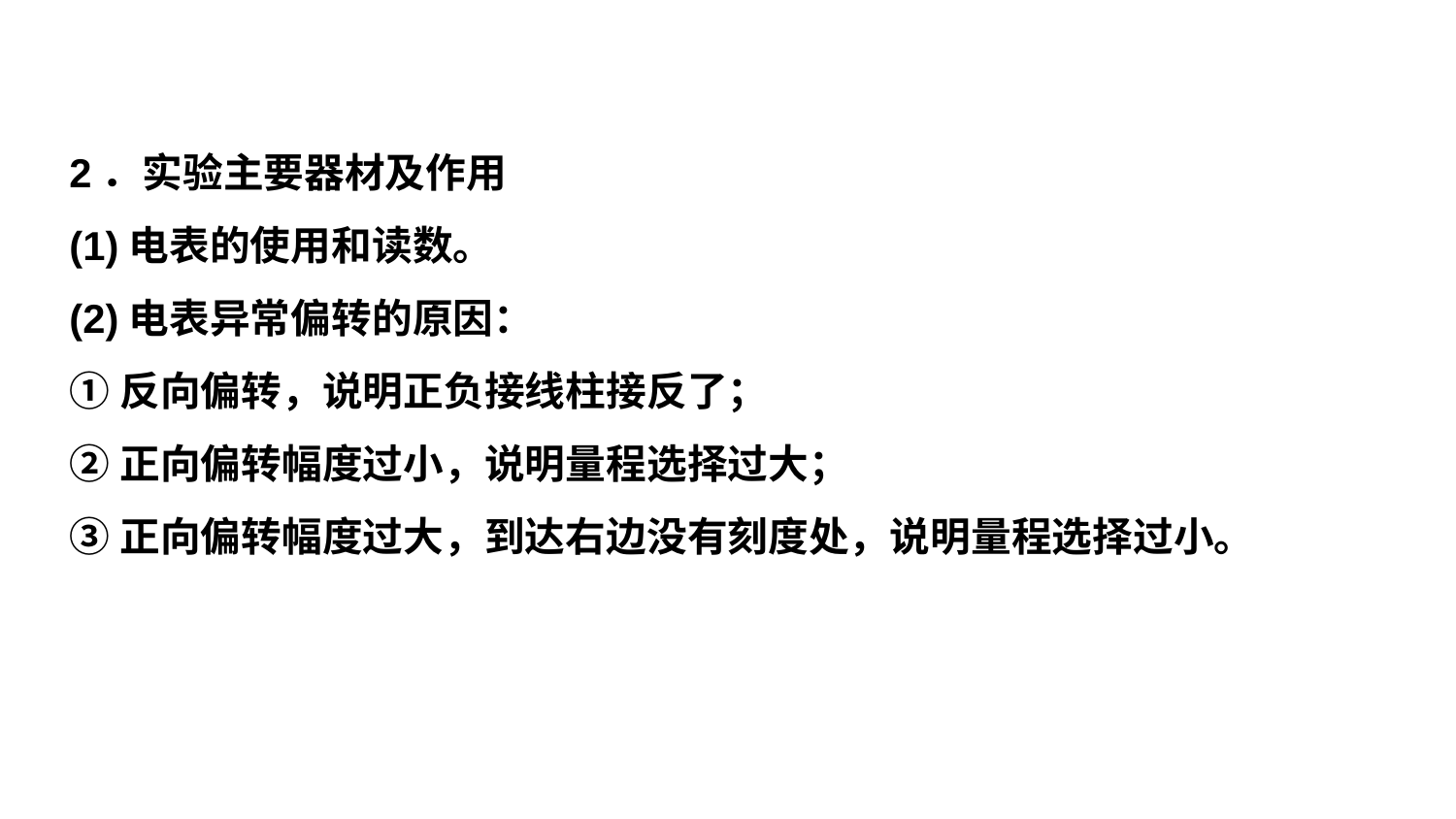

2．实验主要器材及作用
(1)电表的使用和读数。
(2)电表异常偏转的原因：
①反向偏转，说明正负接线柱接反了；
②正向偏转幅度过小，说明量程选择过大；
③正向偏转幅度过大，到达右边没有刻度处，说明量程选择过小。